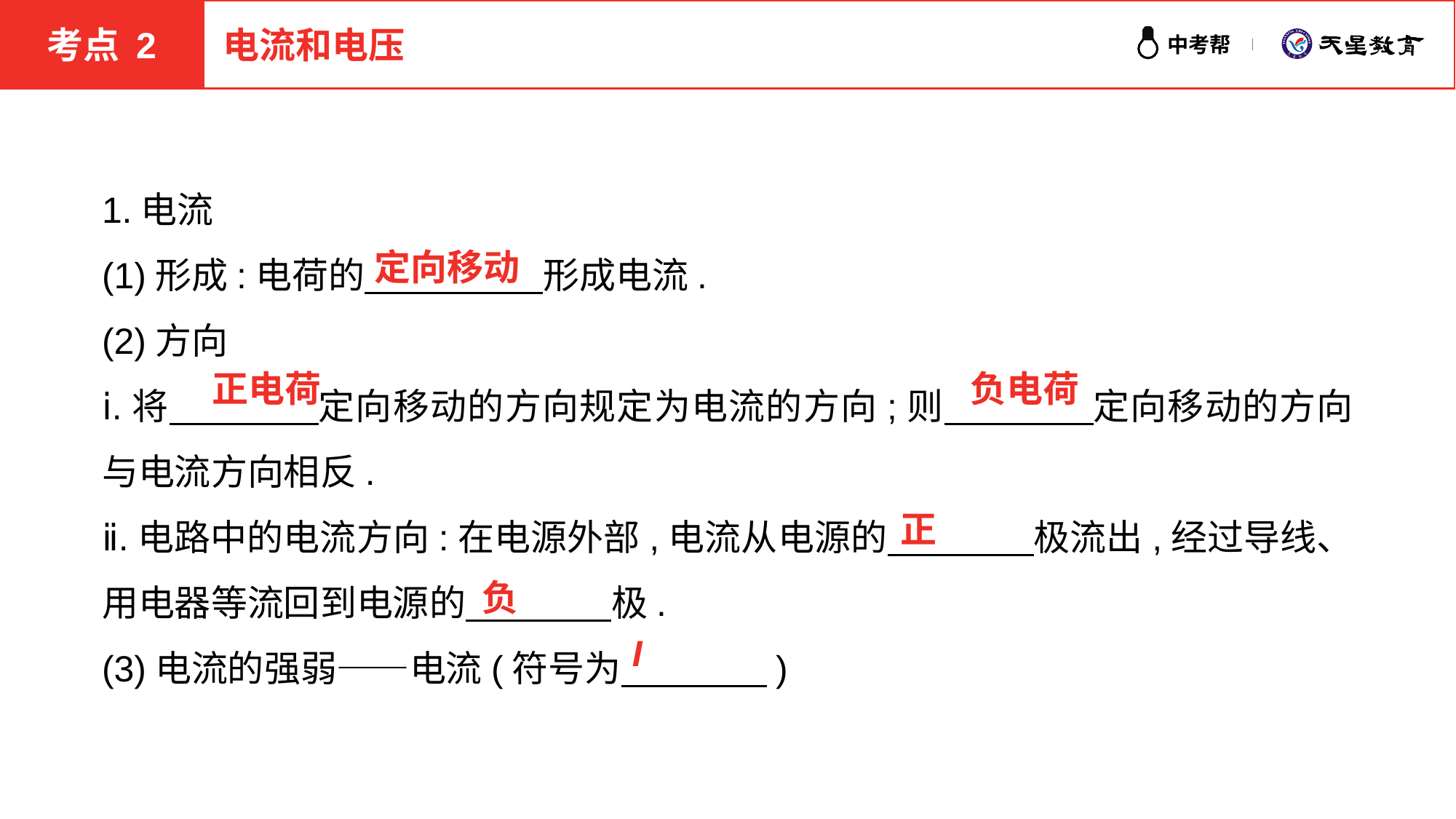

考点 2
电流和电压
1.电流
(1)形成:电荷的　    　　　形成电流.
(2)方向
ⅰ.将　　　　定向移动的方向规定为电流的方向;则　　　　定向移动的方向与电流方向相反.
ⅱ.电路中的电流方向:在电源外部,电流从电源的　　　　极流出,经过导线、用电器等流回到电源的　　　　极.
(3)电流的强弱——电流(符号为　　　　)
定向移动
正电荷
负电荷
正
负
I